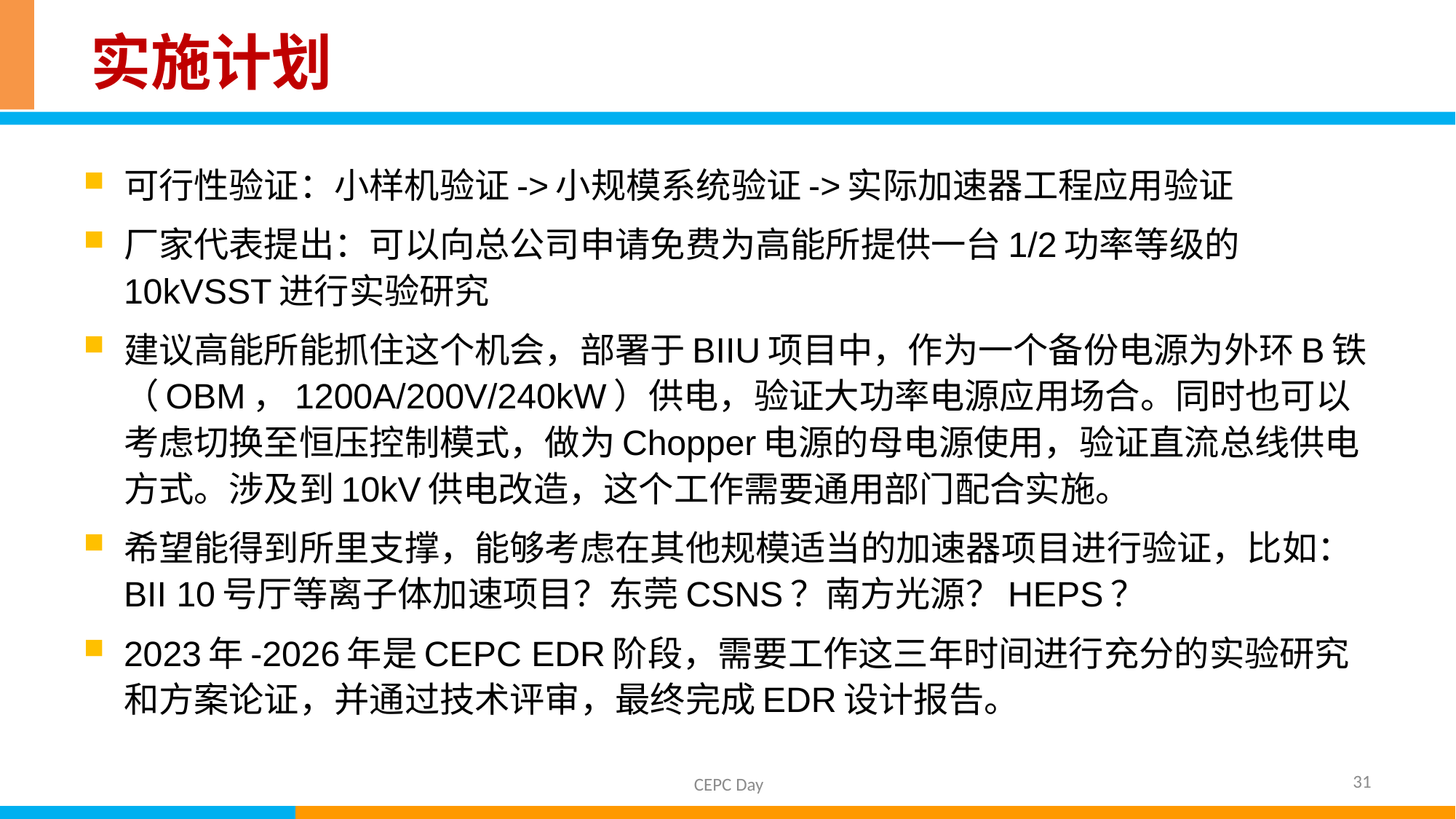

# 实施计划
可行性验证：小样机验证->小规模系统验证->实际加速器工程应用验证
厂家代表提出：可以向总公司申请免费为高能所提供一台1/2功率等级的10kVSST进行实验研究
建议高能所能抓住这个机会，部署于BIIU项目中，作为一个备份电源为外环B铁（OBM，1200A/200V/240kW）供电，验证大功率电源应用场合。同时也可以考虑切换至恒压控制模式，做为Chopper电源的母电源使用，验证直流总线供电方式。涉及到10kV供电改造，这个工作需要通用部门配合实施。
希望能得到所里支撑，能够考虑在其他规模适当的加速器项目进行验证，比如：BII 10号厅等离子体加速项目？东莞CSNS？南方光源？HEPS？
2023年-2026年是CEPC EDR阶段，需要工作这三年时间进行充分的实验研究和方案论证，并通过技术评审，最终完成EDR设计报告。

31

CEPC Day